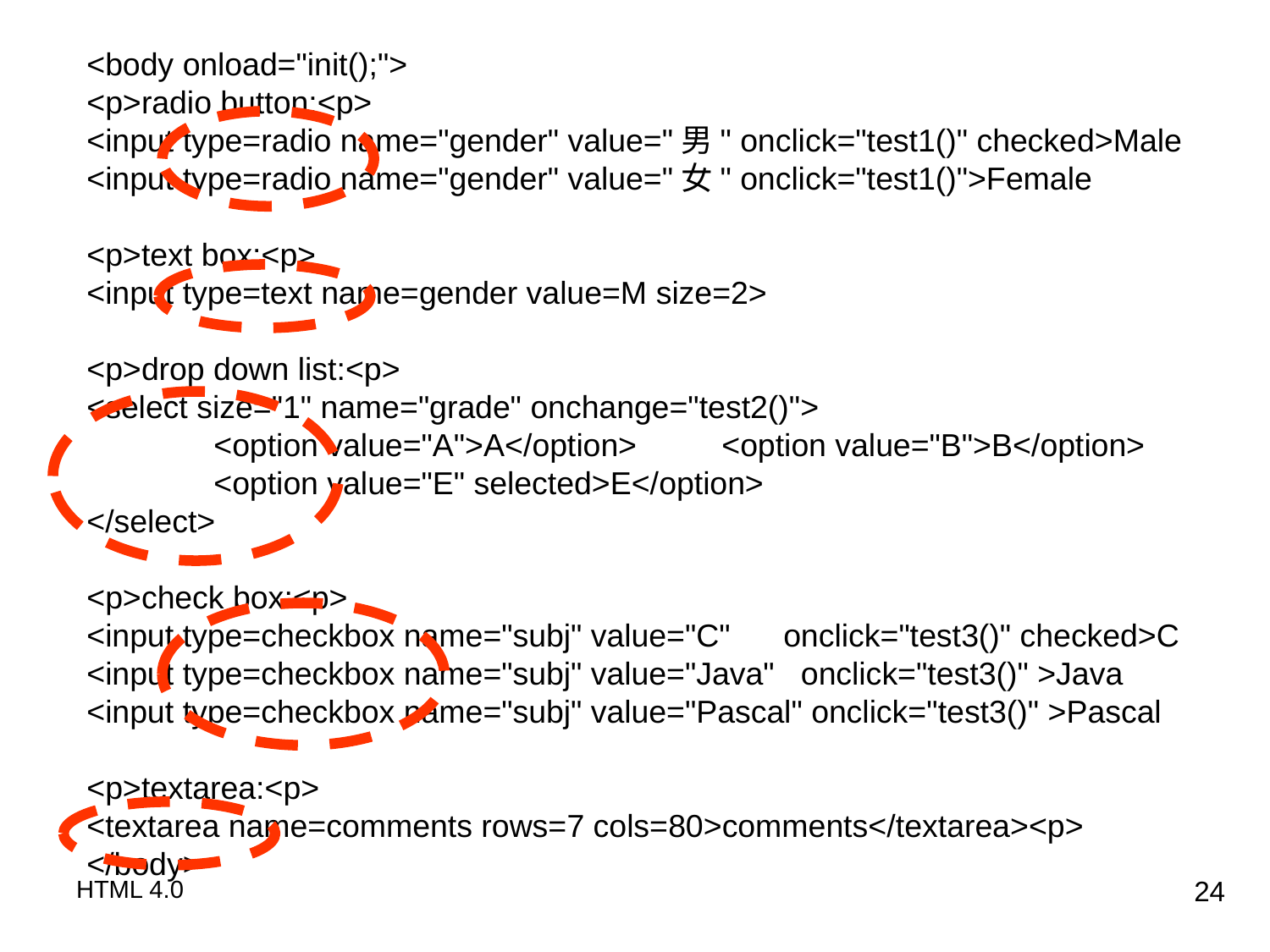

<body onload="init();">
<p>radio button:<p>
<input type=radio name="gender" value="男" onclick="test1()" checked>Male
<input type=radio name="gender" value="女" onclick="test1()">Female

<p>text box:<p>
<input type=text name=gender value=M size=2>

<p>drop down list:<p>
<select size="1" name="grade" onchange="test2()">
	<option value="A">A</option>	<option value="B">B</option>
	<option value="E" selected>E</option>
</select>

<p>check box:<p>
<input type=checkbox name="subj" value="C"      onclick="test3()" checked>C
<input type=checkbox name="subj" value="Java"   onclick="test3()" >Java
<input type=checkbox name="subj" value="Pascal" onclick="test3()" >Pascal

<p>textarea:<p>
<textarea name=comments rows=7 cols=80>comments</textarea><p>
</body>

HTML 4.0
24